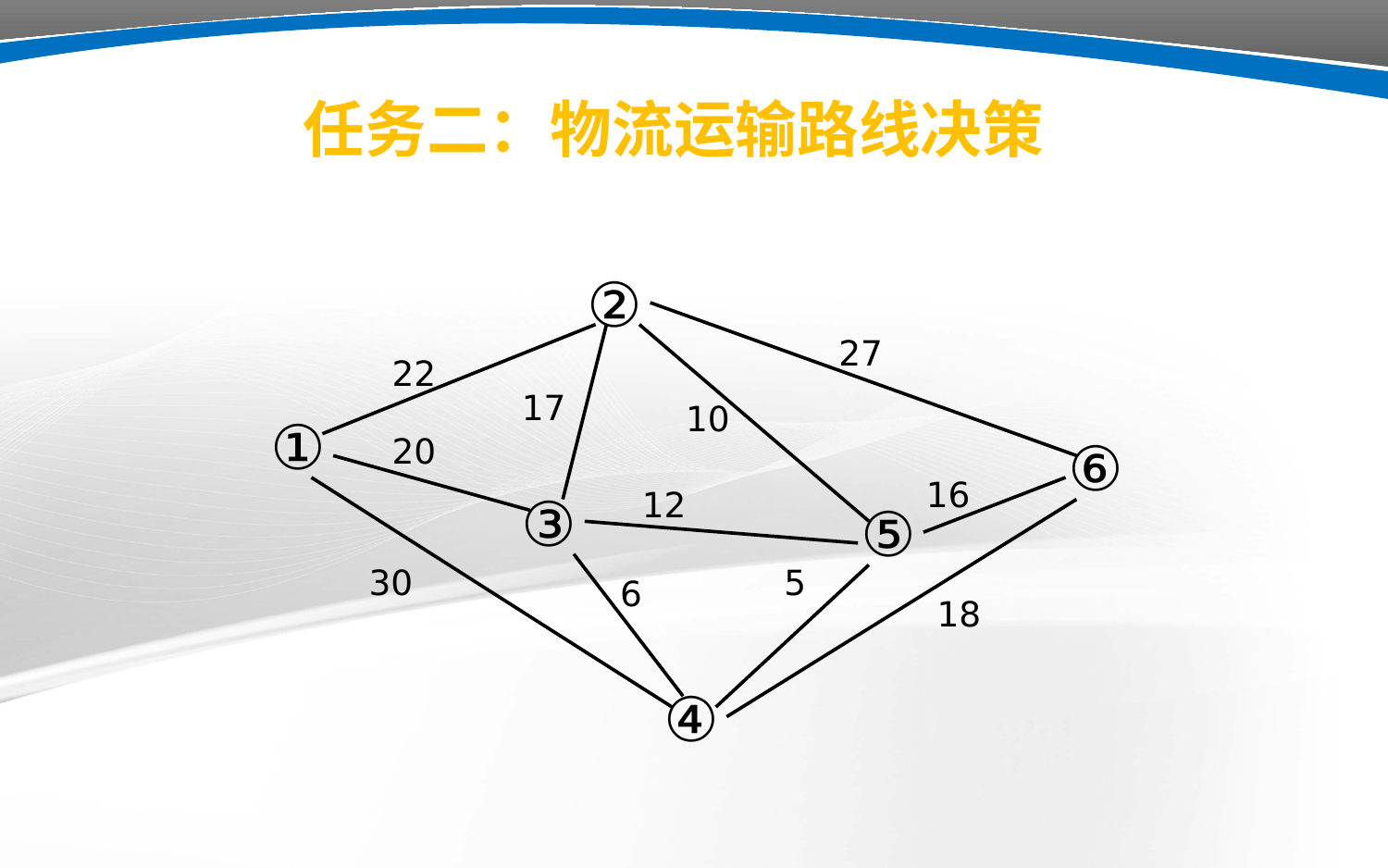

任务二：物流运输路线决策
②
27
22
17
10
①
20
⑥
16
12
③
⑤
30
5
6
18
④